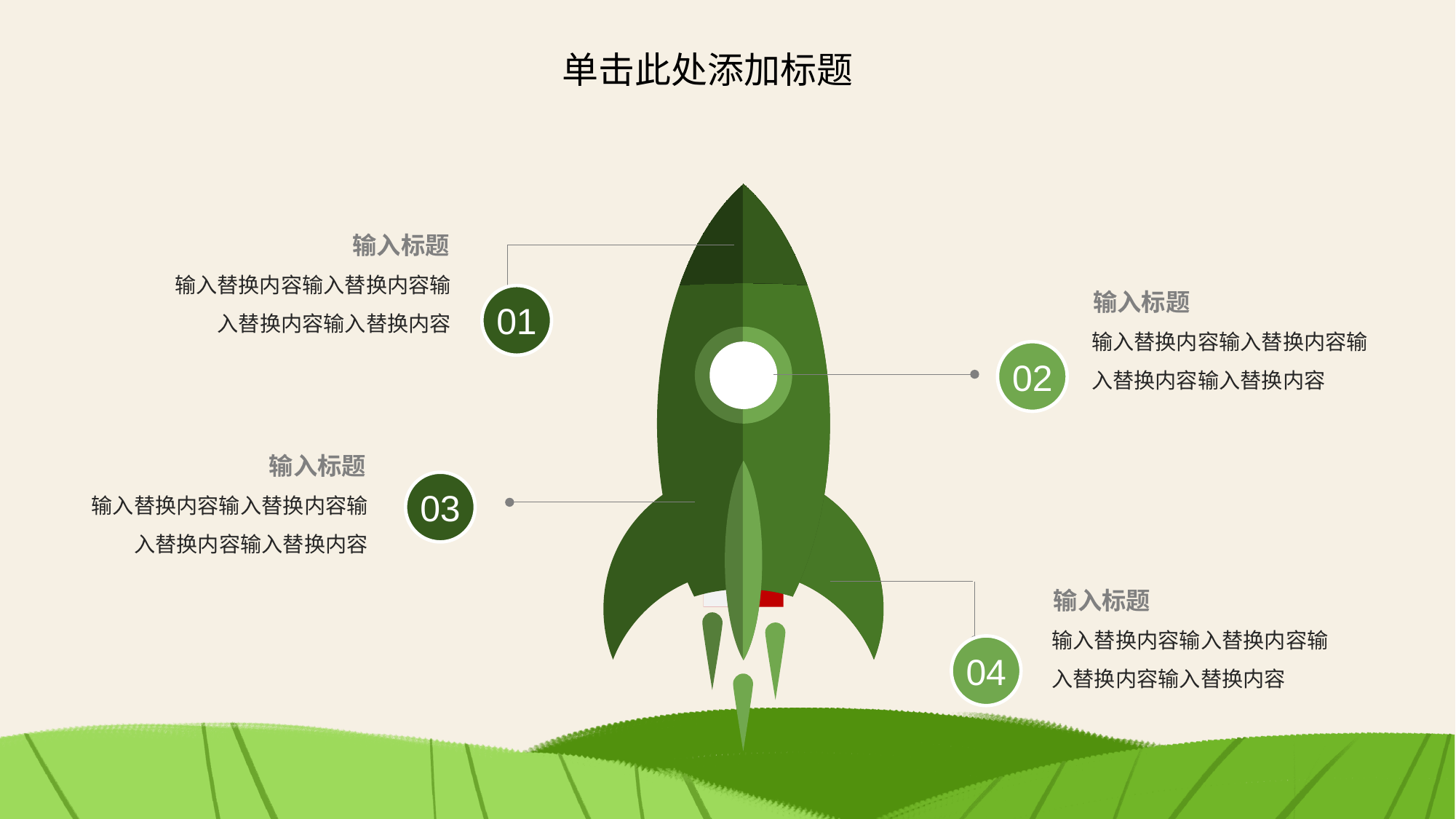

输入标题
输入替换内容输入替换内容输入替换内容输入替换内容
01
输入标题
输入替换内容输入替换内容输入替换内容输入替换内容
02
输入标题
输入替换内容输入替换内容输入替换内容输入替换内容
03
输入标题
输入替换内容输入替换内容输入替换内容输入替换内容
04